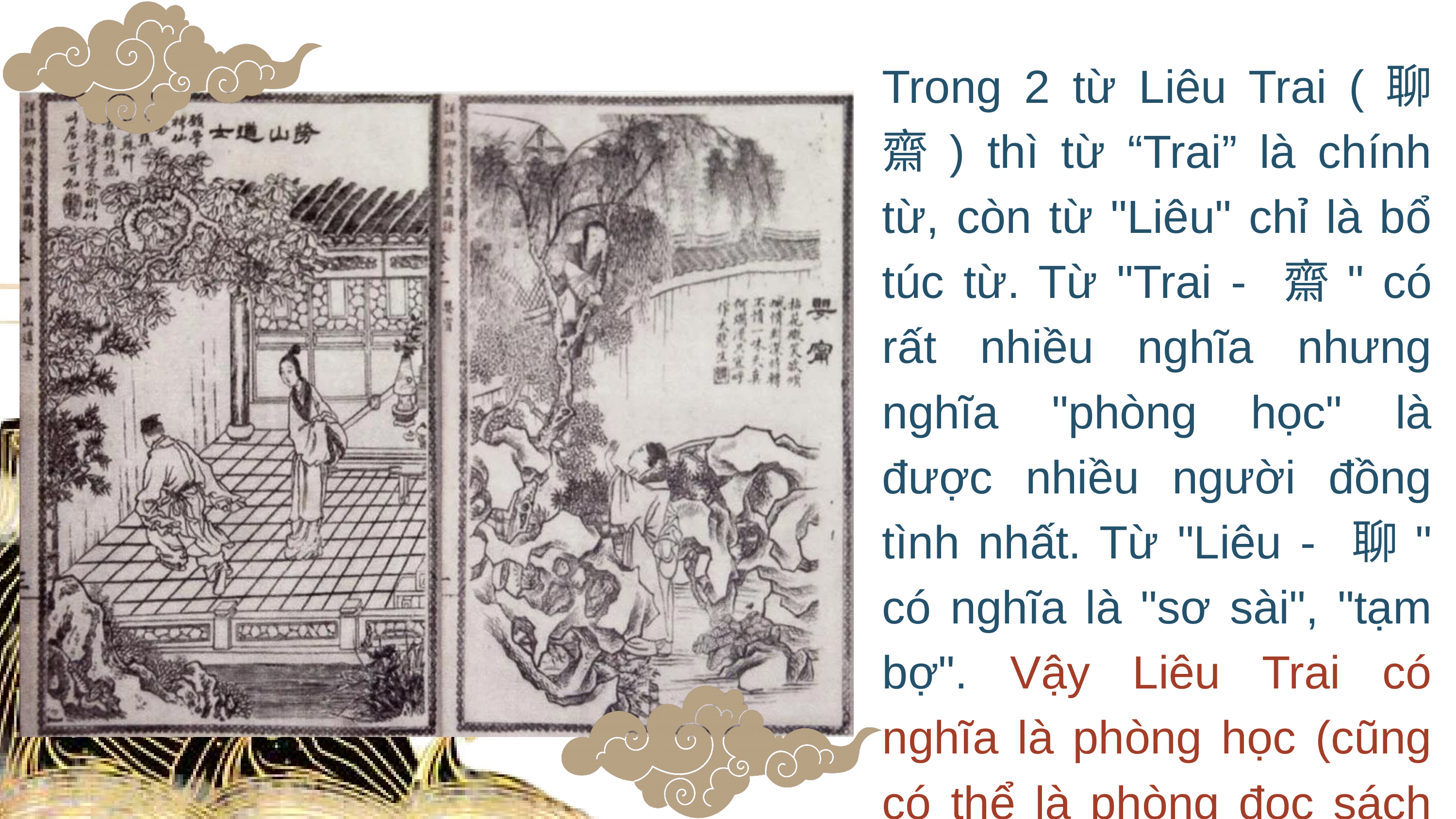

Trong 2 từ Liêu Trai (聊齋) thì từ “Trai” là chính từ, còn từ "Liêu" chỉ là bổ túc từ. Từ "Trai - 齋" có rất nhiều nghĩa nhưng nghĩa "phòng học" là được nhiều người đồng tình nhất. Từ "Liêu - 聊" có nghĩa là "sơ sài", "tạm bợ". Vậy Liêu Trai có nghĩa là phòng học (cũng có thể là phòng đọc sách ngày xưa) sơ sài tạm bợ.